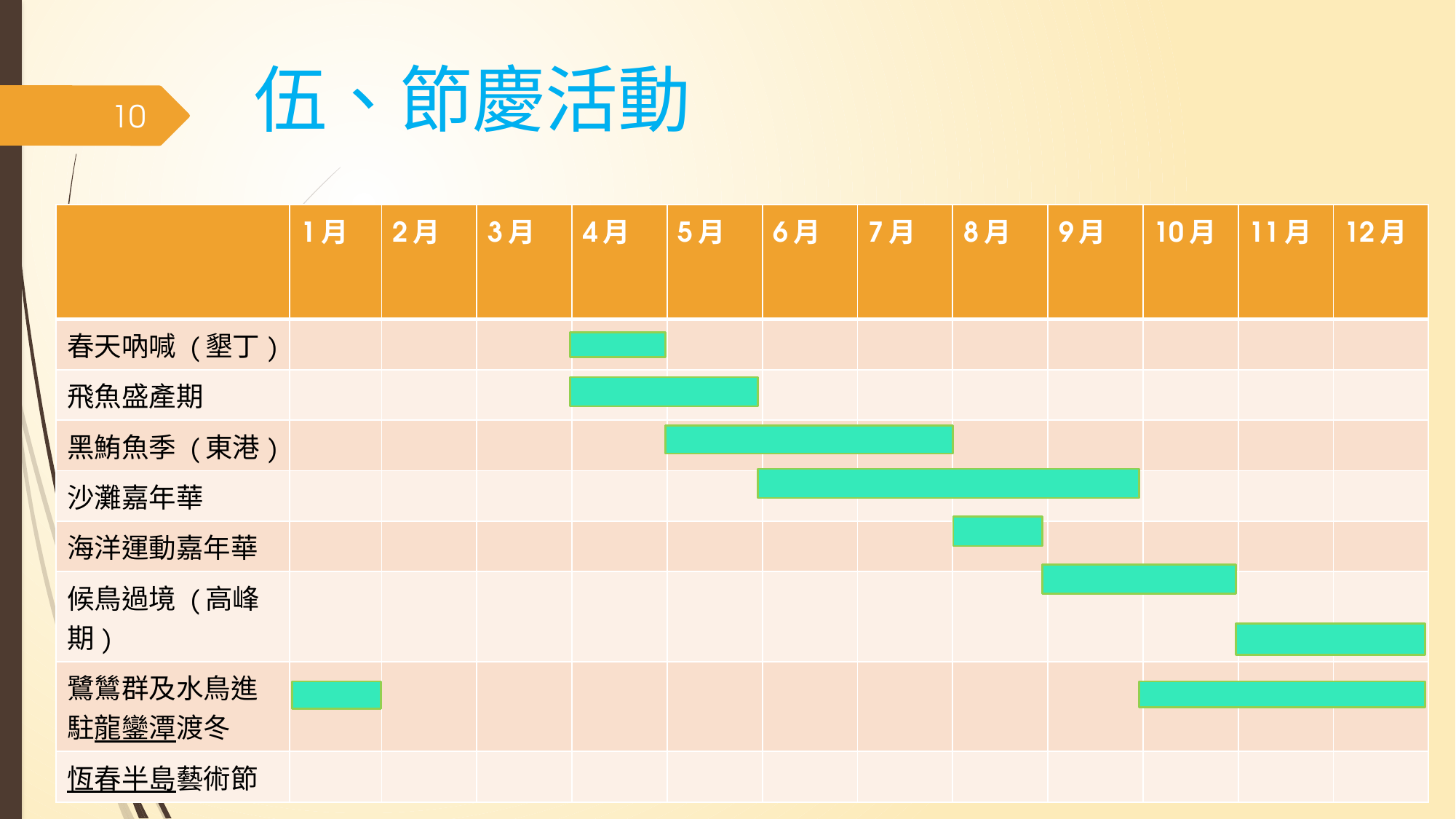

# 伍、節慶活動
10
|  | 1月 | 2月 | 3月 | 4月 | 5月 | 6月 | 7月 | 8月 | 9月 | 10月 | 11月 | 12月 |
| --- | --- | --- | --- | --- | --- | --- | --- | --- | --- | --- | --- | --- |
| 春天吶喊 (墾丁) |  |  |  |  |  |  |  |  |  |  |  |  |
| 飛魚盛產期 |  |  |  |  |  |  |  |  |  |  |  |  |
| 黑鮪魚季 (東港) |  |  |  |  |  |  |  |  |  |  |  |  |
| 沙灘嘉年華 |  |  |  |  |  |  |  |  |  |  |  |  |
| 海洋運動嘉年華 |  |  |  |  |  |  |  |  |  |  |  |  |
| 候鳥過境 (高峰期) |  |  |  |  |  |  |  |  |  |  |  |  |
| 鷺鷥群及水鳥進駐龍鑾潭渡冬 |  |  |  |  |  |  |  |  |  |  |  |  |
| 恆春半島藝術節 |  |  |  |  |  |  |  |  |  |  |  |  |